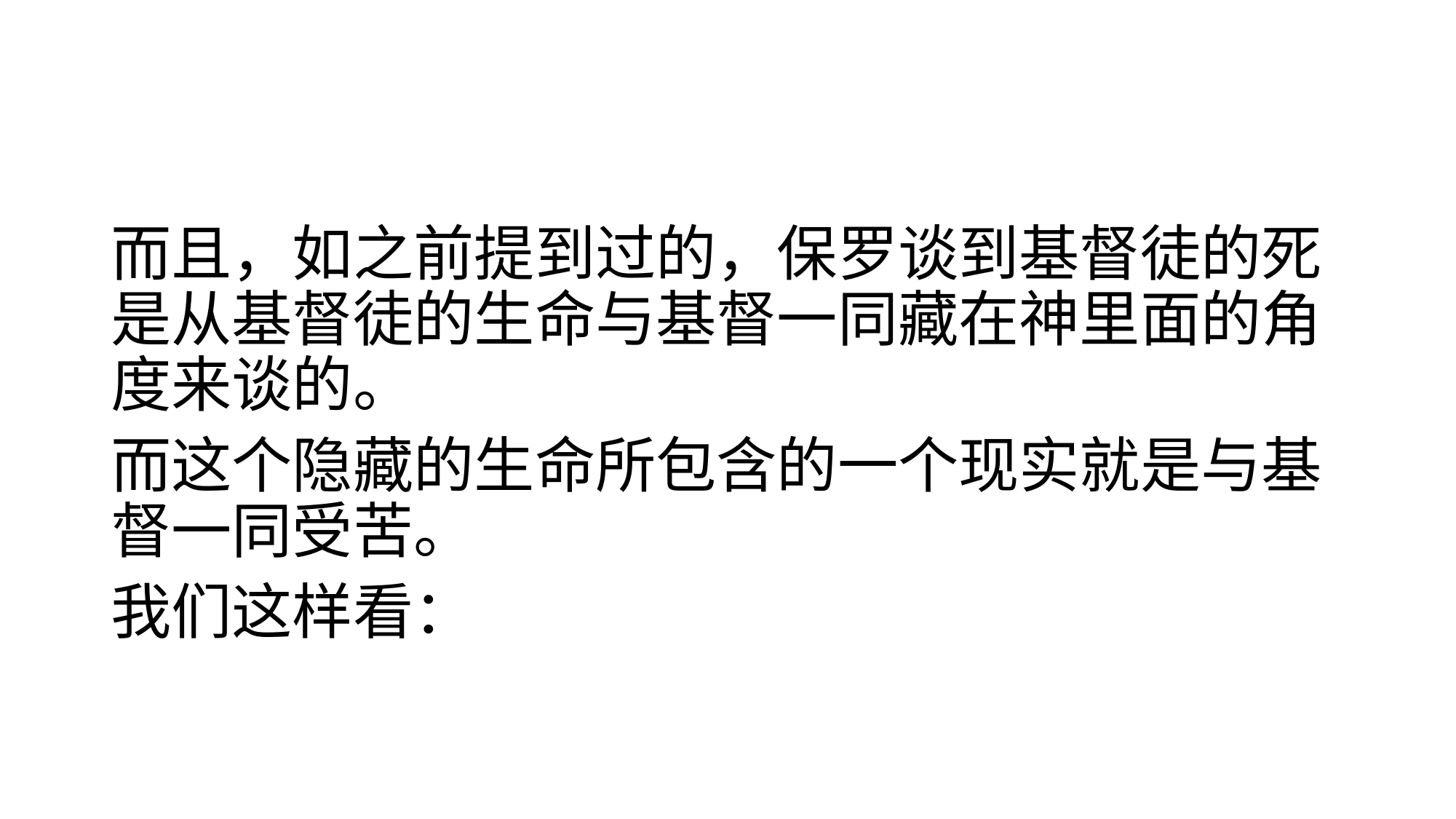

#
而且，如之前提到过的，保罗谈到基督徒的死是从基督徒的生命与基督一同藏在神里面的角度来谈的。
而这个隐藏的生命所包含的一个现实就是与基督一同受苦。
我们这样看：